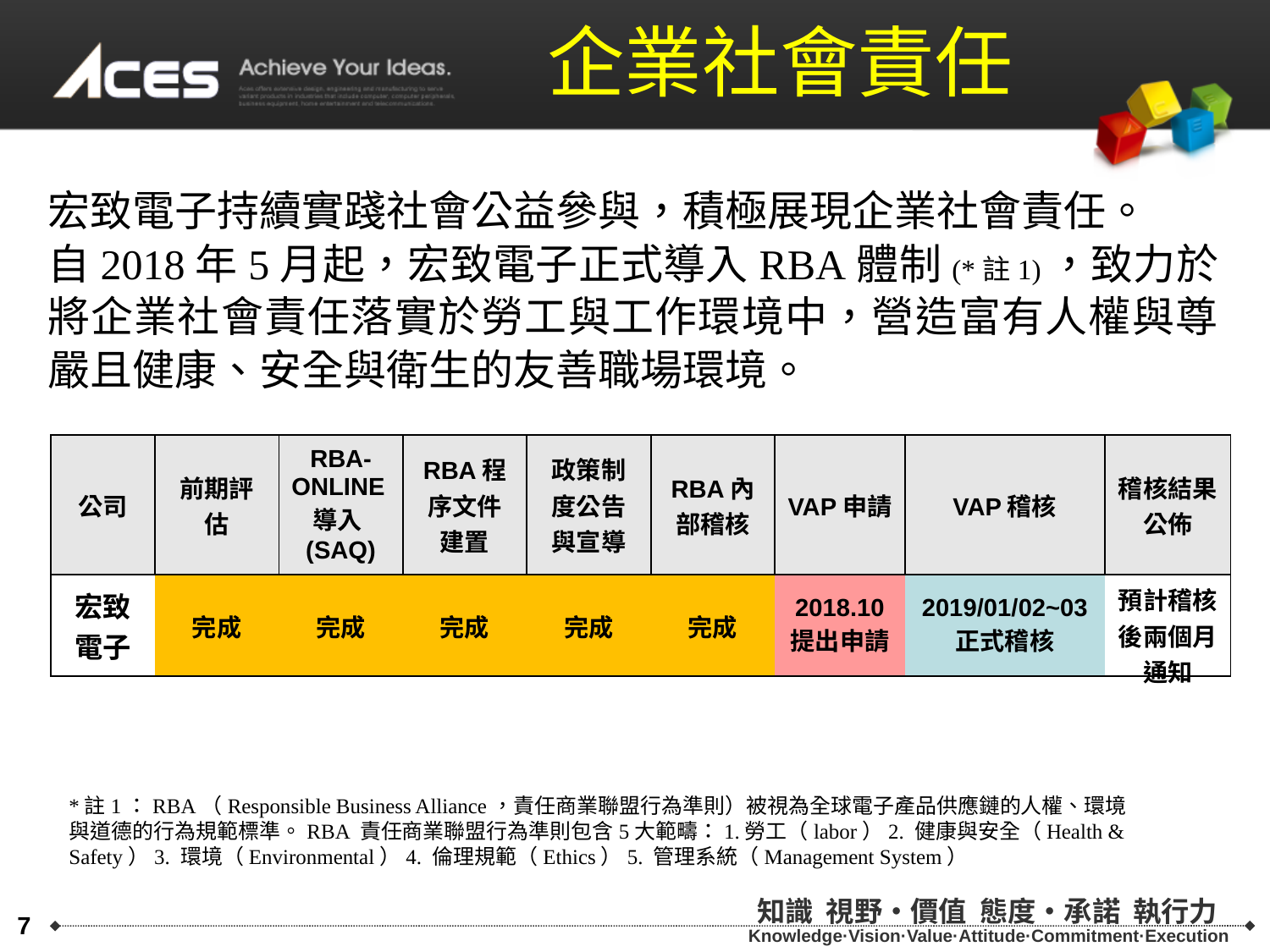

企業社會責任
宏致電子持續實踐社會公益參與，積極展現企業社會責任。
自2018年5月起，宏致電子正式導入RBA體制(*註1)，致力於將企業社會責任落實於勞工與工作環境中，營造富有人權與尊嚴且健康、安全與衛生的友善職場環境。
| 公司 | 前期評估 | RBA-ONLINE導入(SAQ) | RBA程序文件建置 | 政策制度公告與宣導 | RBA內部稽核 | VAP申請 | VAP稽核 | 稽核結果公佈 |
| --- | --- | --- | --- | --- | --- | --- | --- | --- |
| 宏致電子 | 完成 | 完成 | 完成 | 完成 | 完成 | 2018.10 提出申請 | 2019/01/02~03 正式稽核 | 預計稽核後兩個月通知 |
*註1：RBA（Responsible Business Alliance，責任商業聯盟行為準則）被視為全球電子產品供應鏈的人權、環境與道德的行為規範標準。RBA 責任商業聯盟行為準則包含5大範疇：1.勞工（labor）2. 健康與安全（Health & Safety）3. 環境（Environmental）4. 倫理規範（Ethics）5. 管理系統（Management System）